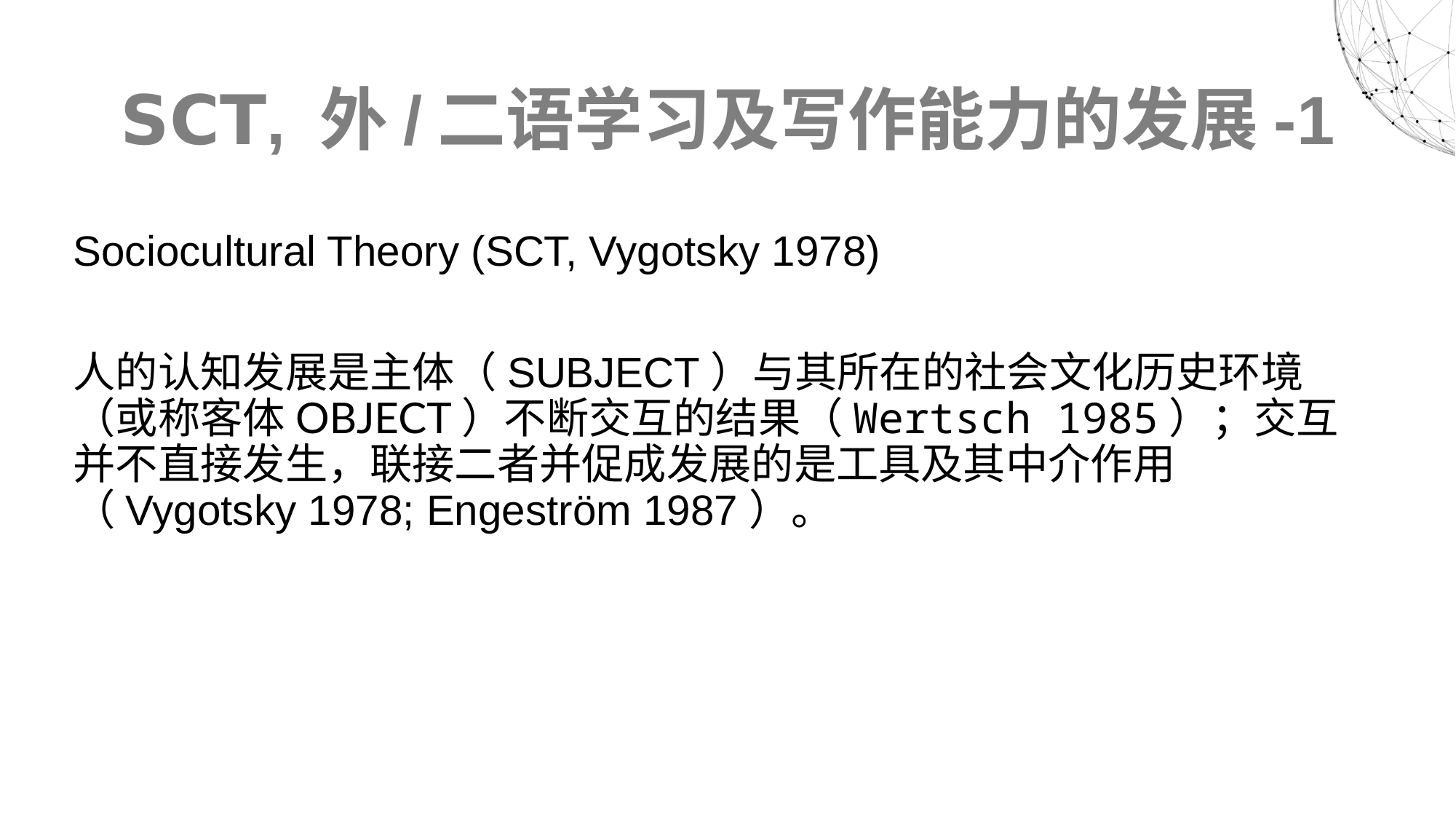

SCT, 外/二语学习及写作能力的发展-1
Sociocultural Theory (SCT, Vygotsky 1978)

人的认知发展是主体（SUBJECT）与其所在的社会文化历史环境（或称客体OBJECT）不断交互的结果（Wertsch 1985）；交互并不直接发生，联接二者并促成发展的是工具及其中介作用（Vygotsky 1978; Engeström 1987）。